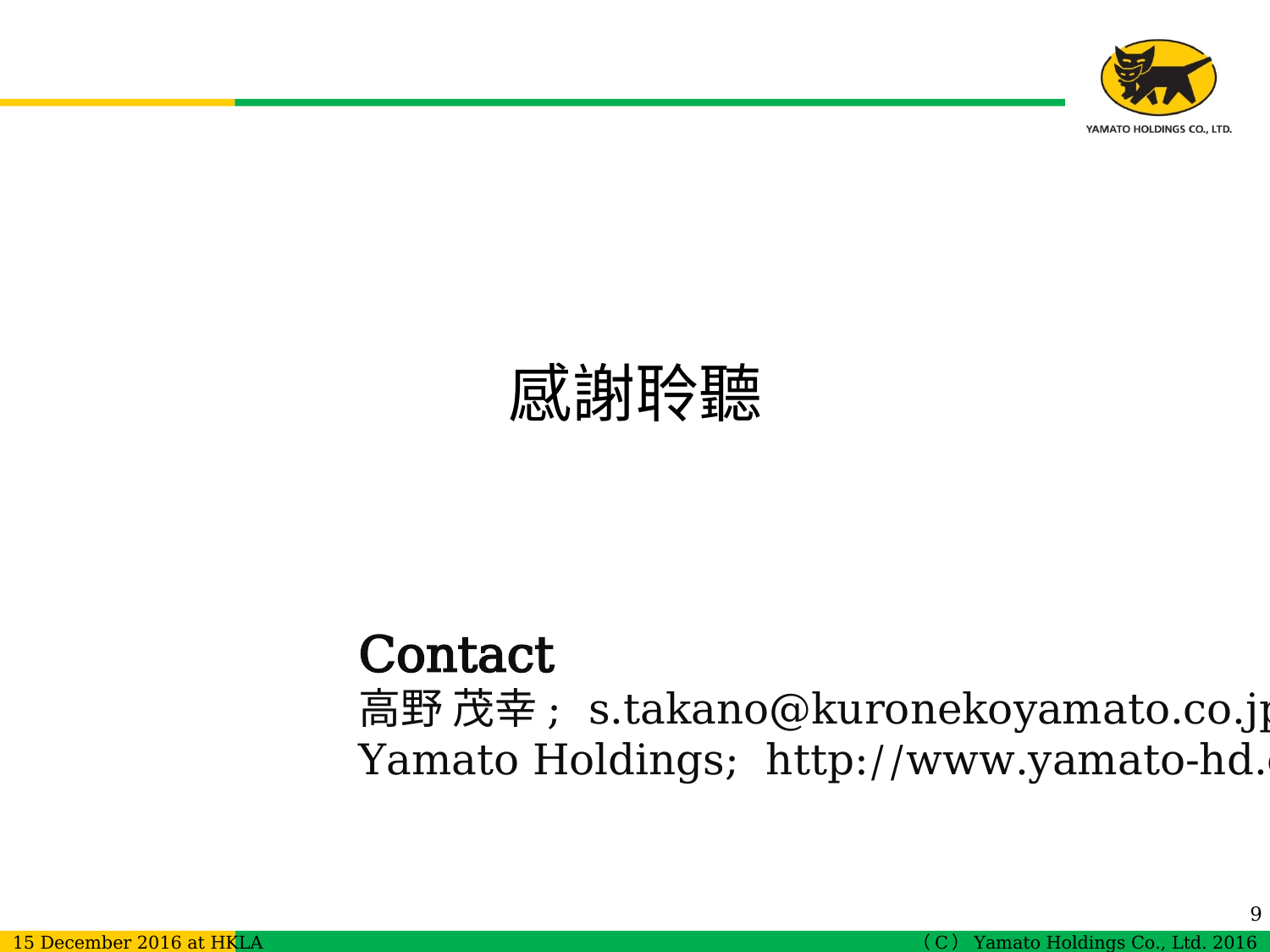

感謝聆聽
Contact
高野 茂幸;  s.takano@kuronekoyamato.co.jp
Yamato Holdings;  http://www.yamato-hd.co.jp
9